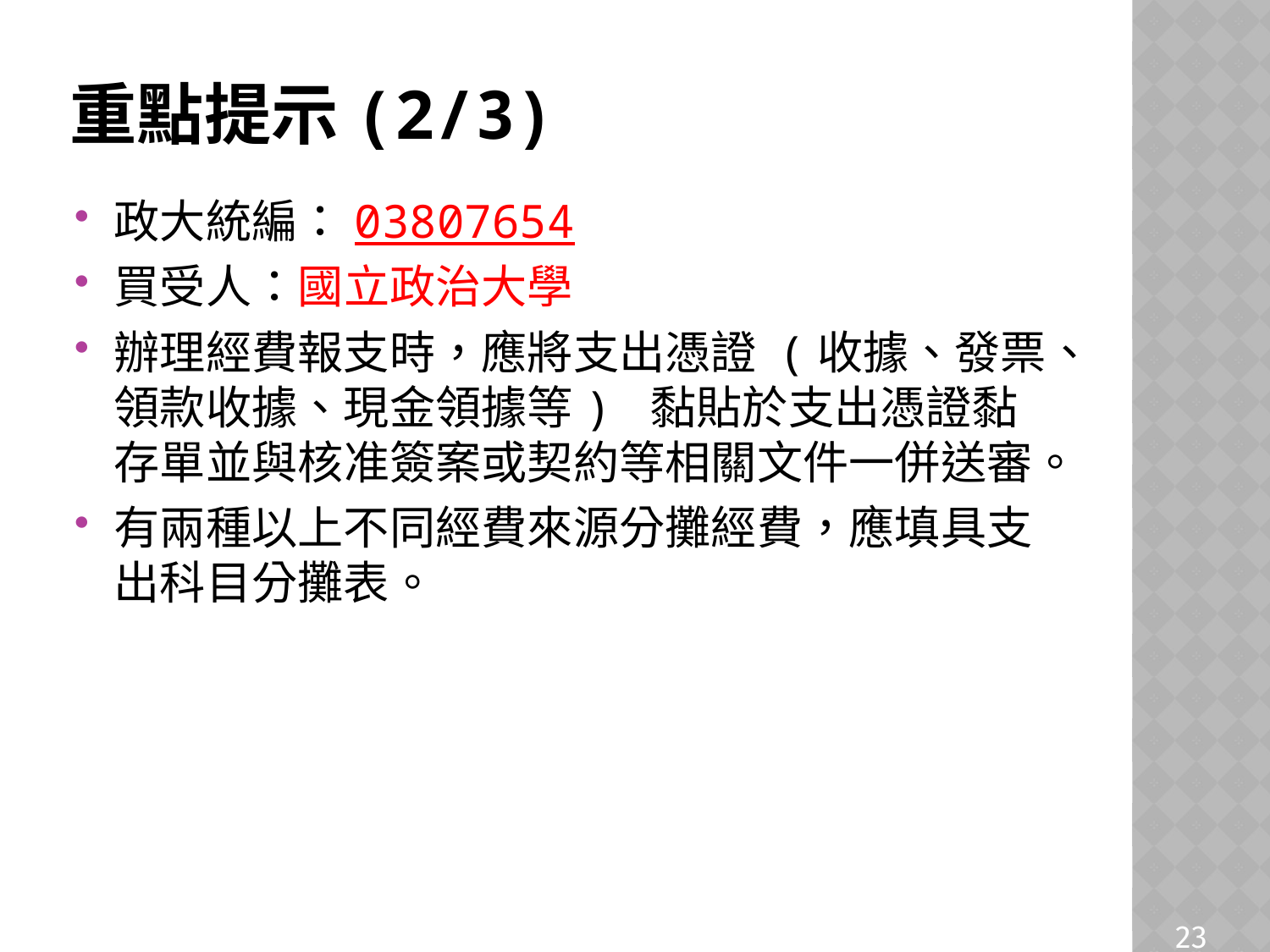

# 重點提示(2/3)
政大統編：03807654
買受人：國立政治大學
辦理經費報支時，應將支出憑證 (收據、發票、領款收據、現金領據等) 黏貼於支出憑證黏存單並與核准簽案或契約等相關文件一併送審。
有兩種以上不同經費來源分攤經費，應填具支出科目分攤表。

23